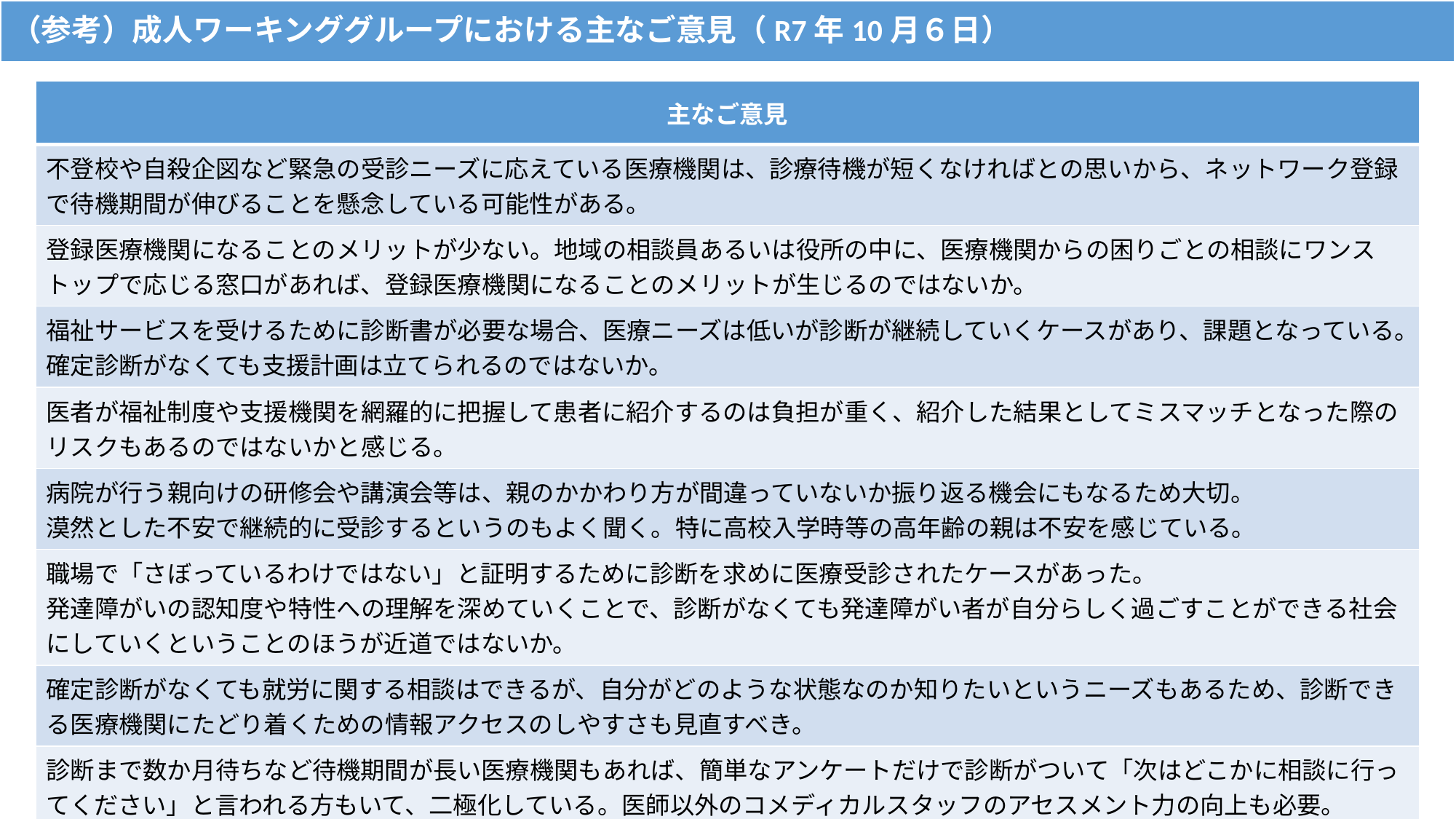

（参考）成人ワーキンググループにおける主なご意見（R7年10月６日）
| 主なご意見 |
| --- |
| 不登校や自殺企図など緊急の受診ニーズに応えている医療機関は、診療待機が短くなければとの思いから、ネットワーク登録で待機期間が伸びることを懸念している可能性がある。 |
| 登録医療機関になることのメリットが少ない。地域の相談員あるいは役所の中に、医療機関からの困りごとの相談にワンストップで応じる窓口があれば、登録医療機関になることのメリットが生じるのではないか。 |
| 福祉サービスを受けるために診断書が必要な場合、医療ニーズは低いが診断が継続していくケースがあり、課題となっている。確定診断がなくても支援計画は立てられるのではないか。 |
| 医者が福祉制度や支援機関を網羅的に把握して患者に紹介するのは負担が重く、紹介した結果としてミスマッチとなった際のリスクもあるのではないかと感じる。 |
| 病院が行う親向けの研修会や講演会等は、親のかかわり方が間違っていないか振り返る機会にもなるため大切。 漠然とした不安で継続的に受診するというのもよく聞く。特に高校入学時等の高年齢の親は不安を感じている。 |
| 職場で「さぼっているわけではない」と証明するために診断を求めに医療受診されたケースがあった。 発達障がいの認知度や特性への理解を深めていくことで、診断がなくても発達障がい者が自分らしく過ごすことができる社会にしていくということのほうが近道ではないか。 |
| 確定診断がなくても就労に関する相談はできるが、自分がどのような状態なのか知りたいというニーズもあるため、診断できる医療機関にたどり着くための情報アクセスのしやすさも見直すべき。 |
| 診断まで数か月待ちなど待機期間が長い医療機関もあれば、簡単なアンケートだけで診断がついて「次はどこかに相談に行ってください」と言われる方もいて、二極化している。医師以外のコメディカルスタッフのアセスメント力の向上も必要。 また、特定の職種だけアセスメントができるのではなく、いろいろな支援者に発達障がいのアセスメント力を付けていただくべき。 |
28